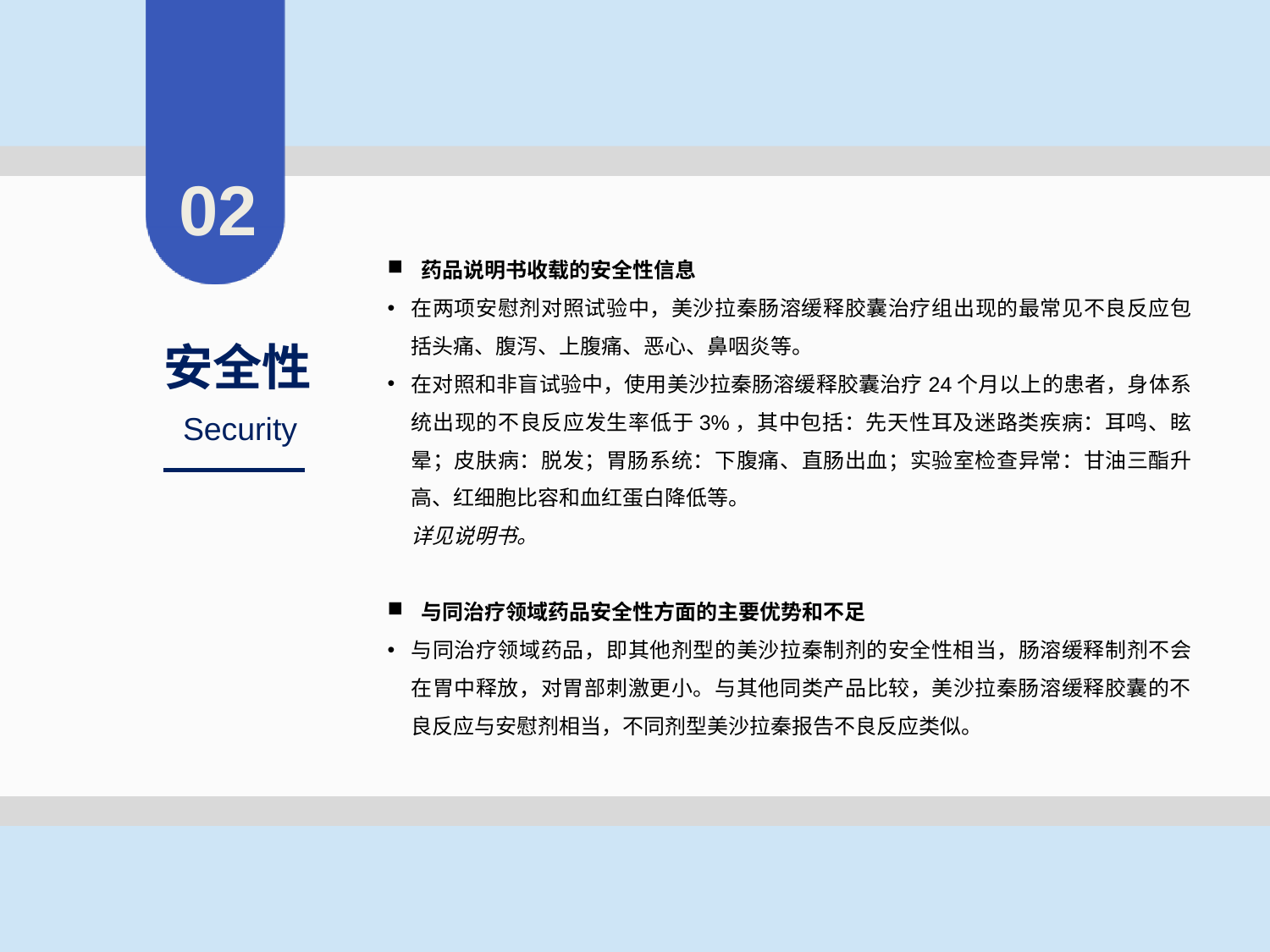

02
 药品说明书收载的安全性信息
在两项安慰剂对照试验中，美沙拉秦肠溶缓释胶囊治疗组出现的最常见不良反应包括头痛、腹泻、上腹痛、恶心、鼻咽炎等。
在对照和非盲试验中，使用美沙拉秦肠溶缓释胶囊治疗24个月以上的患者，身体系统出现的不良反应发生率低于3%，其中包括：先天性耳及迷路类疾病：耳鸣、眩晕；皮肤病：脱发；胃肠系统：下腹痛、直肠出血；实验室检查异常：甘油三酯升高、红细胞比容和血红蛋白降低等。
    详见说明书。

 与同治疗领域药品安全性方面的主要优势和不足
与同治疗领域药品，即其他剂型的美沙拉秦制剂的安全性相当，肠溶缓释制剂不会在胃中释放，对胃部刺激更小。与其他同类产品比较，美沙拉秦肠溶缓释胶囊的不良反应与安慰剂相当，不同剂型美沙拉秦报告不良反应类似。
安全性
Security